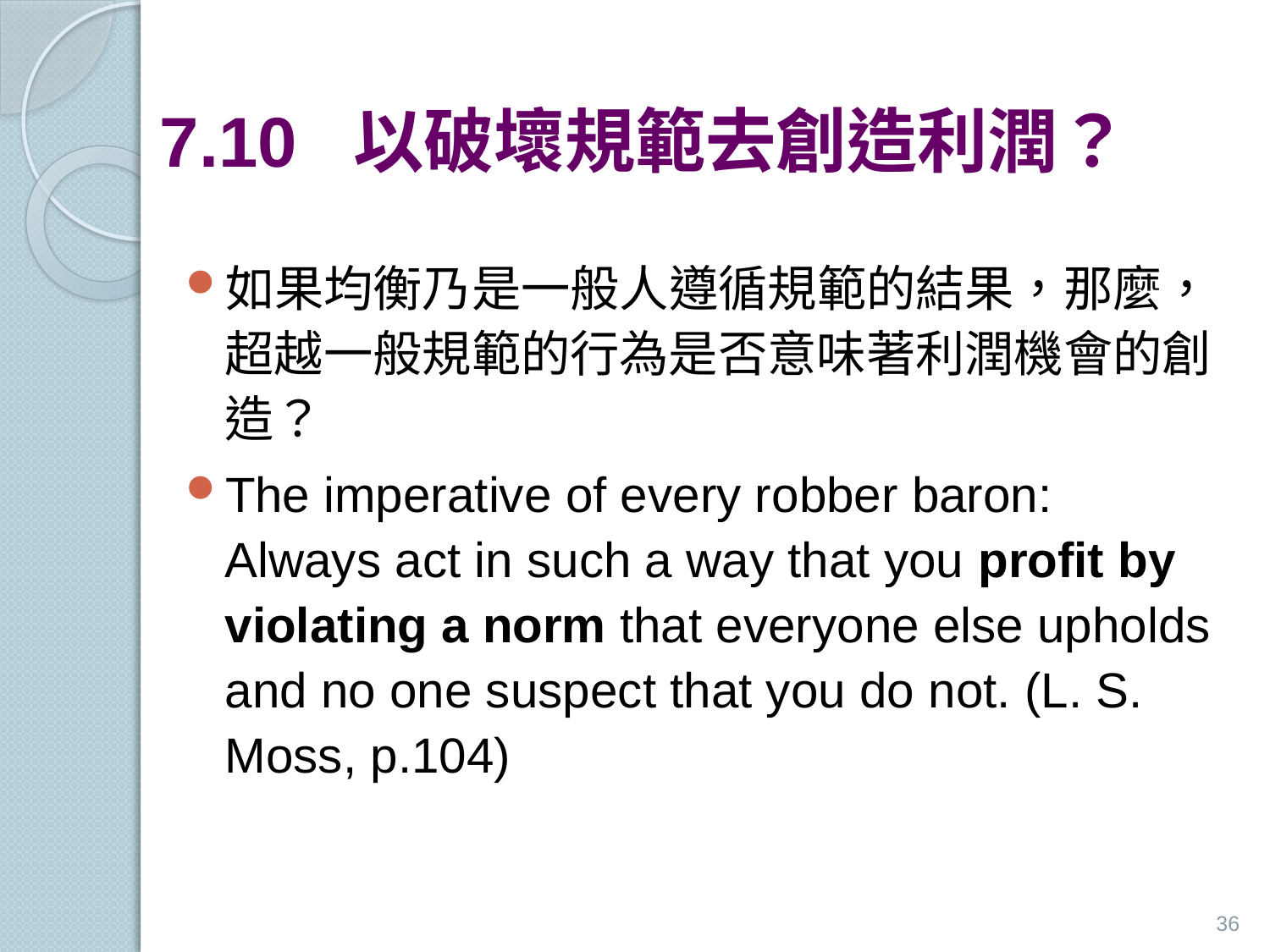

# 7.10  以破壞規範去創造利潤？
如果均衡乃是一般人遵循規範的結果，那麼，超越一般規範的行為是否意味著利潤機會的創造？
The imperative of every robber baron: Always act in such a way that you profit by violating a norm that everyone else upholds and no one suspect that you do not. (L. S. Moss, p.104)
36